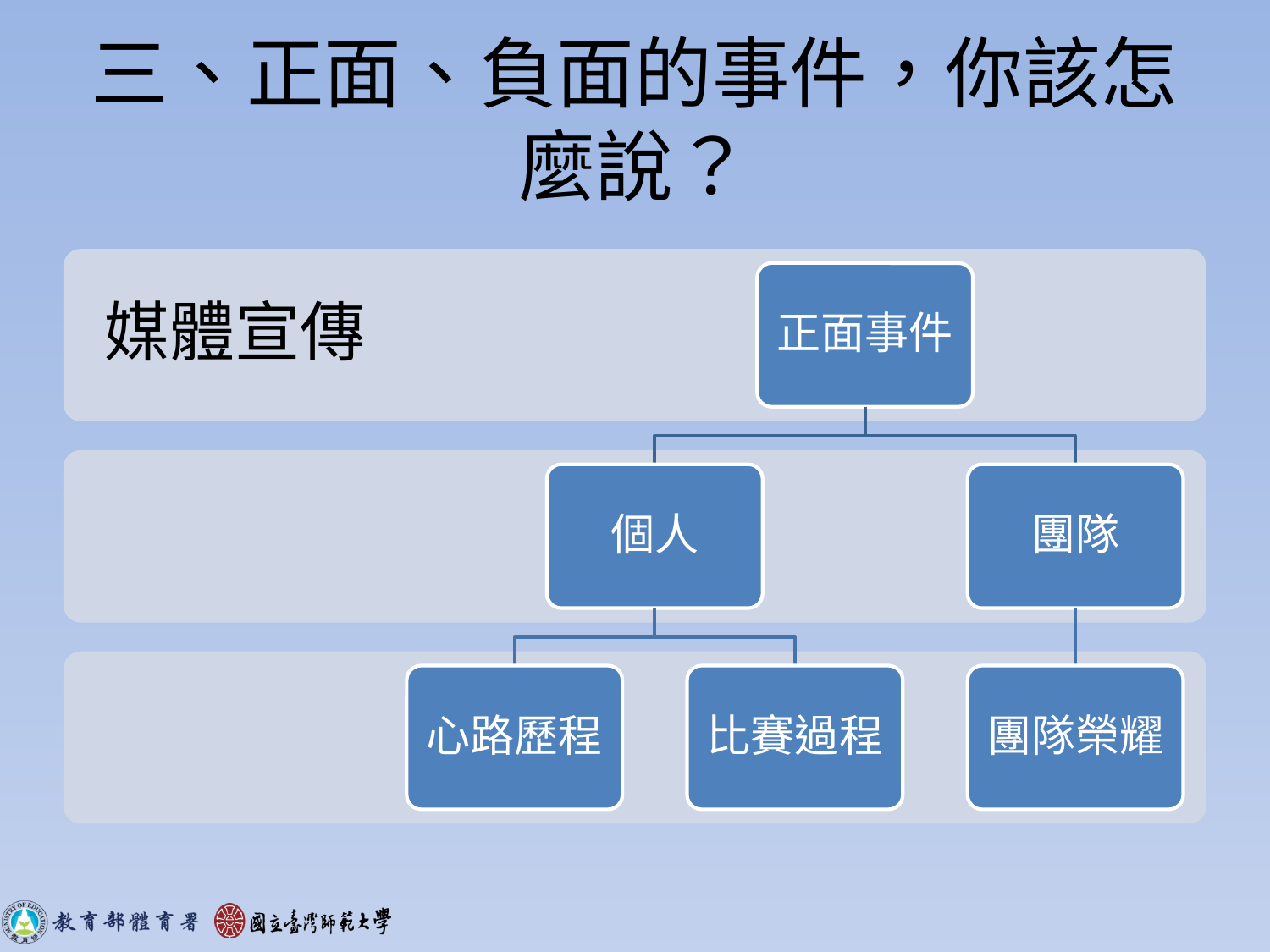

# 三、正面、負面的事件，你該怎麼說？

媒體宣傳

正面事件

個人
團隊

心路歷程
比賽過程
團隊榮耀